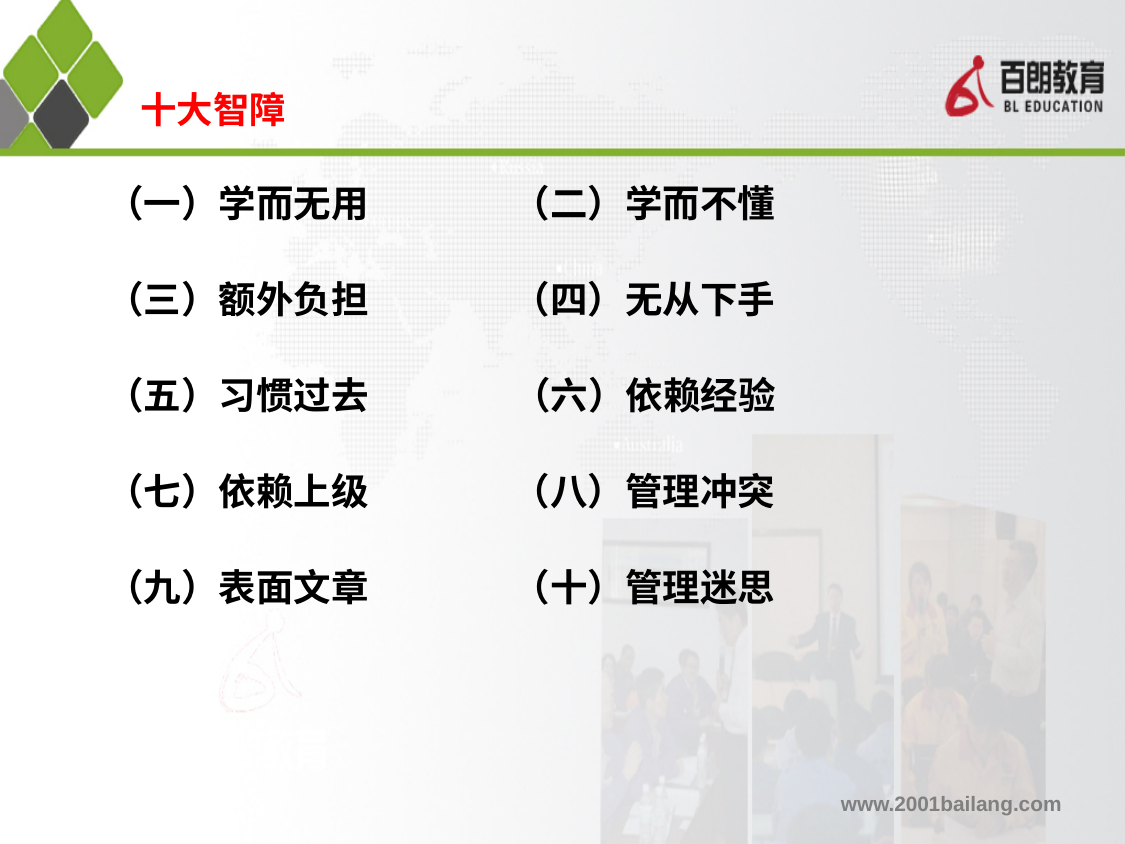

# 十大智障
（一）学而无用                 （二）学而不懂

（三）额外负担                 （四）无从下手

（五）习惯过去                 （六）依赖经验

（七）依赖上级                 （八）管理冲突

（九）表面文章                 （十）管理迷思